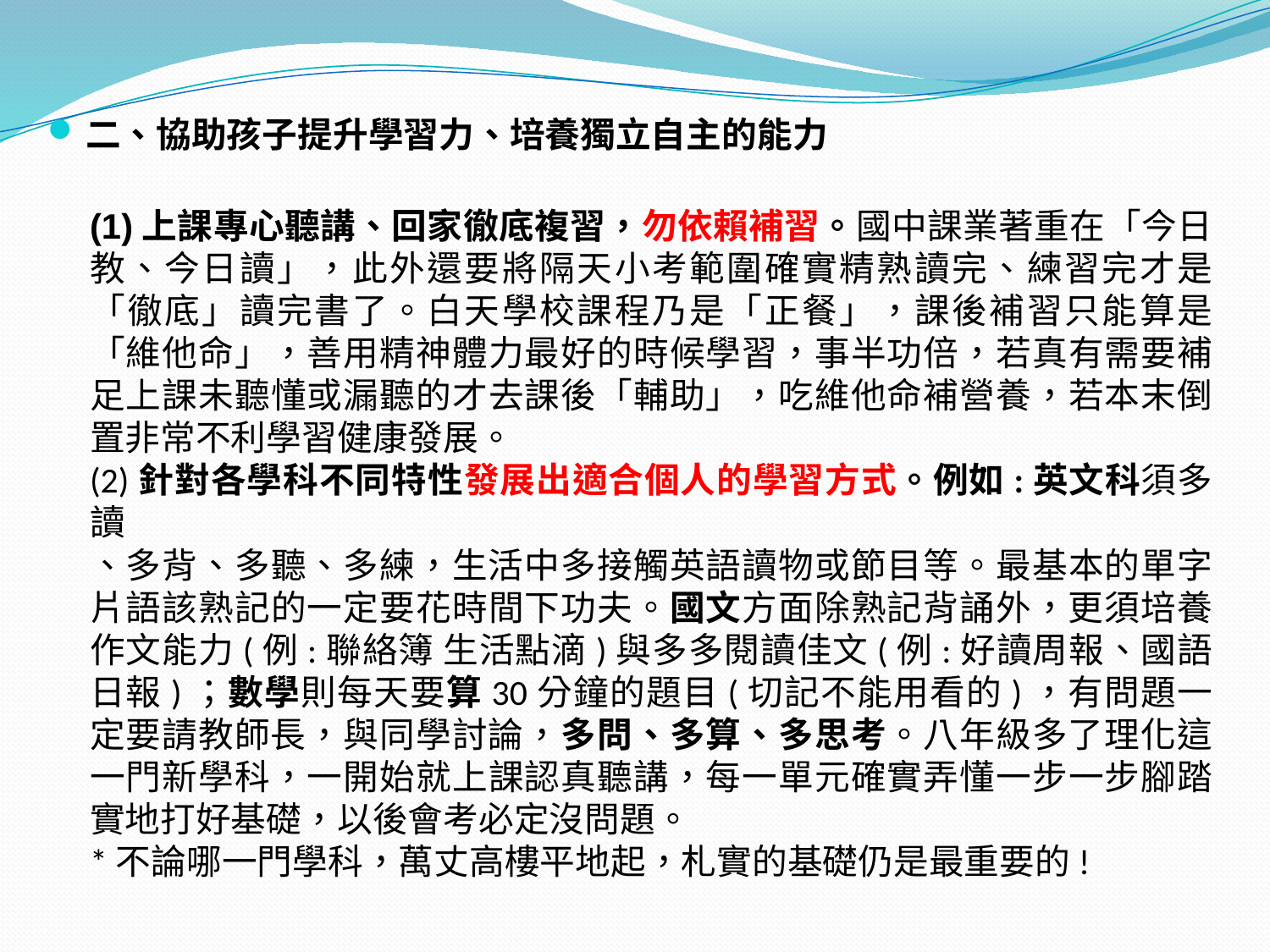

二、協助孩子提升學習力、培養獨立自主的能力

(1)上課專心聽講、回家徹底複習，勿依賴補習。國中課業著重在「今日教、今日讀」，此外還要將隔天小考範圍確實精熟讀完、練習完才是「徹底」讀完書了。白天學校課程乃是「正餐」，課後補習只能算是「維他命」，善用精神體力最好的時候學習，事半功倍，若真有需要補足上課未聽懂或漏聽的才去課後「輔助」，吃維他命補營養，若本末倒置非常不利學習健康發展。
(2)針對各學科不同特性發展出適合個人的學習方式。例如:英文科須多讀
、多背、多聽、多練，生活中多接觸英語讀物或節目等。最基本的單字片語該熟記的一定要花時間下功夫。國文方面除熟記背誦外，更須培養作文能力(例:聯絡簿 生活點滴)與多多閱讀佳文(例:好讀周報、國語日報)；數學則每天要算30分鐘的題目(切記不能用看的)，有問題一定要請教師長，與同學討論，多問、多算、多思考。八年級多了理化這一門新學科，一開始就上課認真聽講，每一單元確實弄懂一步一步腳踏實地打好基礎，以後會考必定沒問題。
*不論哪一門學科，萬丈高樓平地起，札實的基礎仍是最重要的!